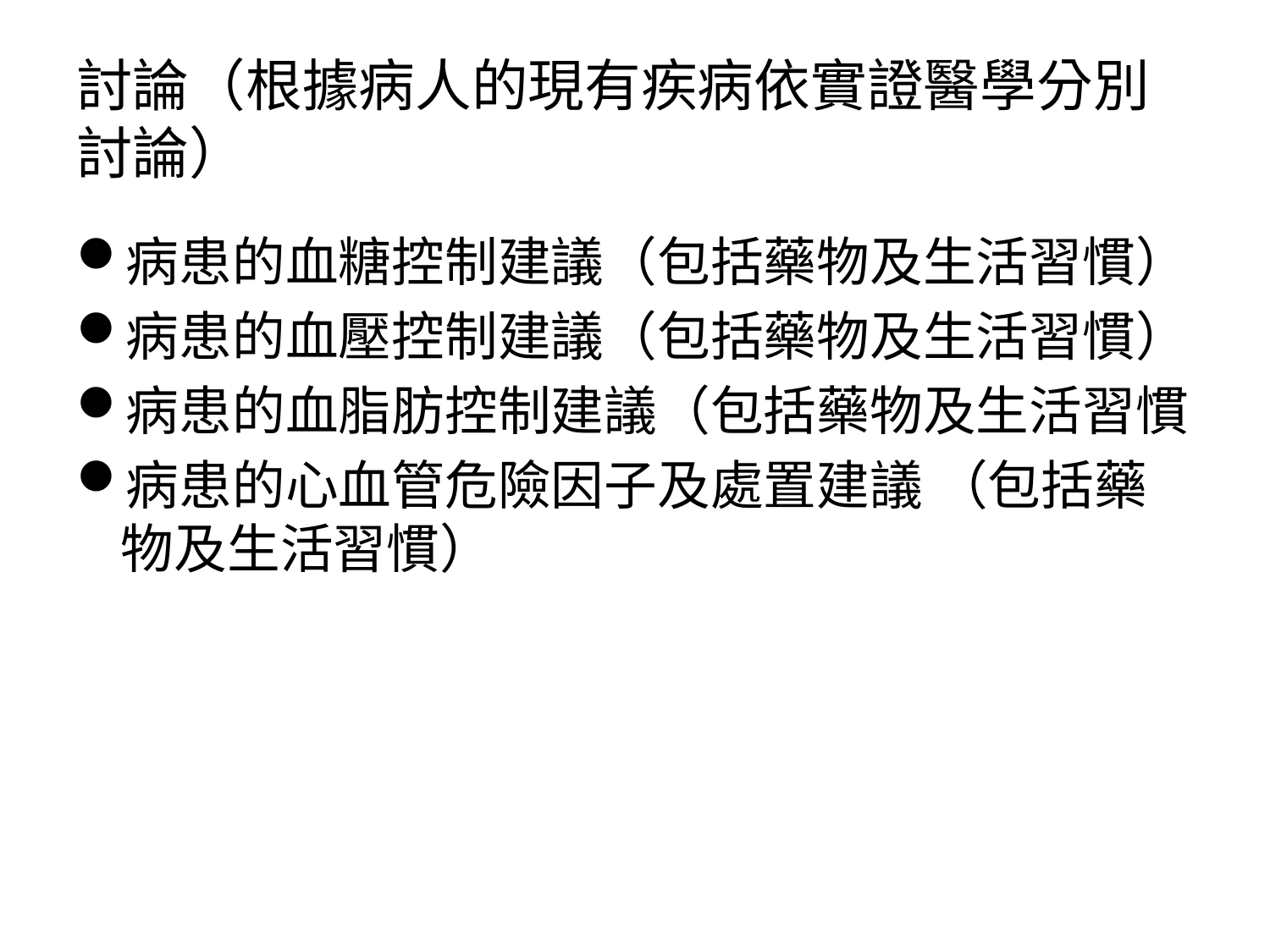

# 討論（根據病人的現有疾病依實證醫學分別討論）
病患的血糖控制建議（包括藥物及生活習慣）
病患的血壓控制建議（包括藥物及生活習慣）
病患的血脂肪控制建議（包括藥物及生活習慣
病患的心血管危險因子及處置建議 （包括藥物及生活習慣）